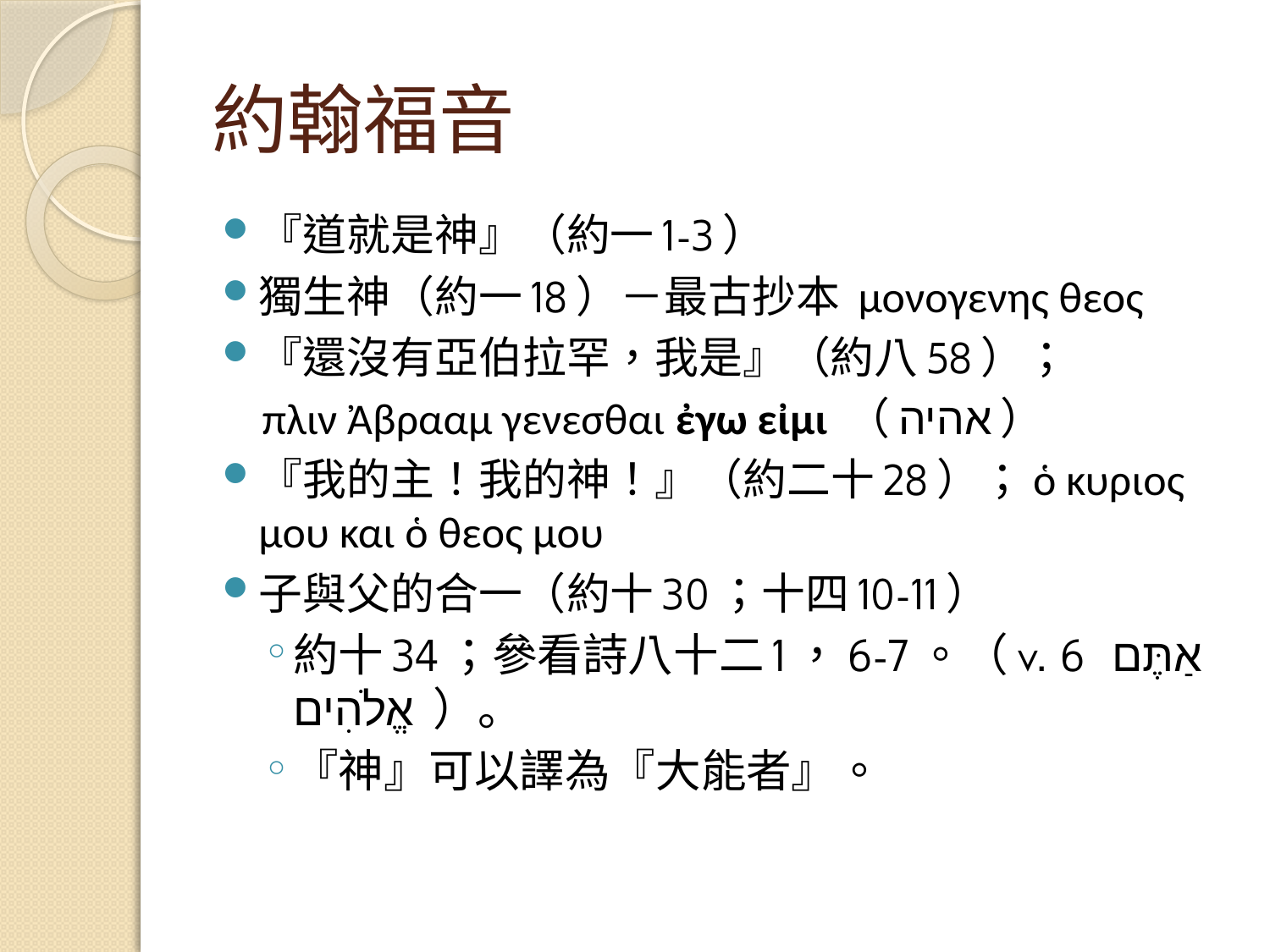

# 約翰福音
『道就是神』（約一1-3）
獨生神（約一18）－最古抄本 μονογενης θεος
『還沒有亞伯拉罕，我是』（約八58）；
    πλιν Ἀβρααμ γενεσθαι ἐγω εἰμι （אהיה）
『我的主！我的神！』（約二十28）；ὁ κυριος μου και ὁ θεος μου
子與父的合一（約十30；十四10-11）
約十34；參看詩八十二1，6-7。（v. 6  אַתֶּם אֱלֹהִים ）。
『神』可以譯為『大能者』。